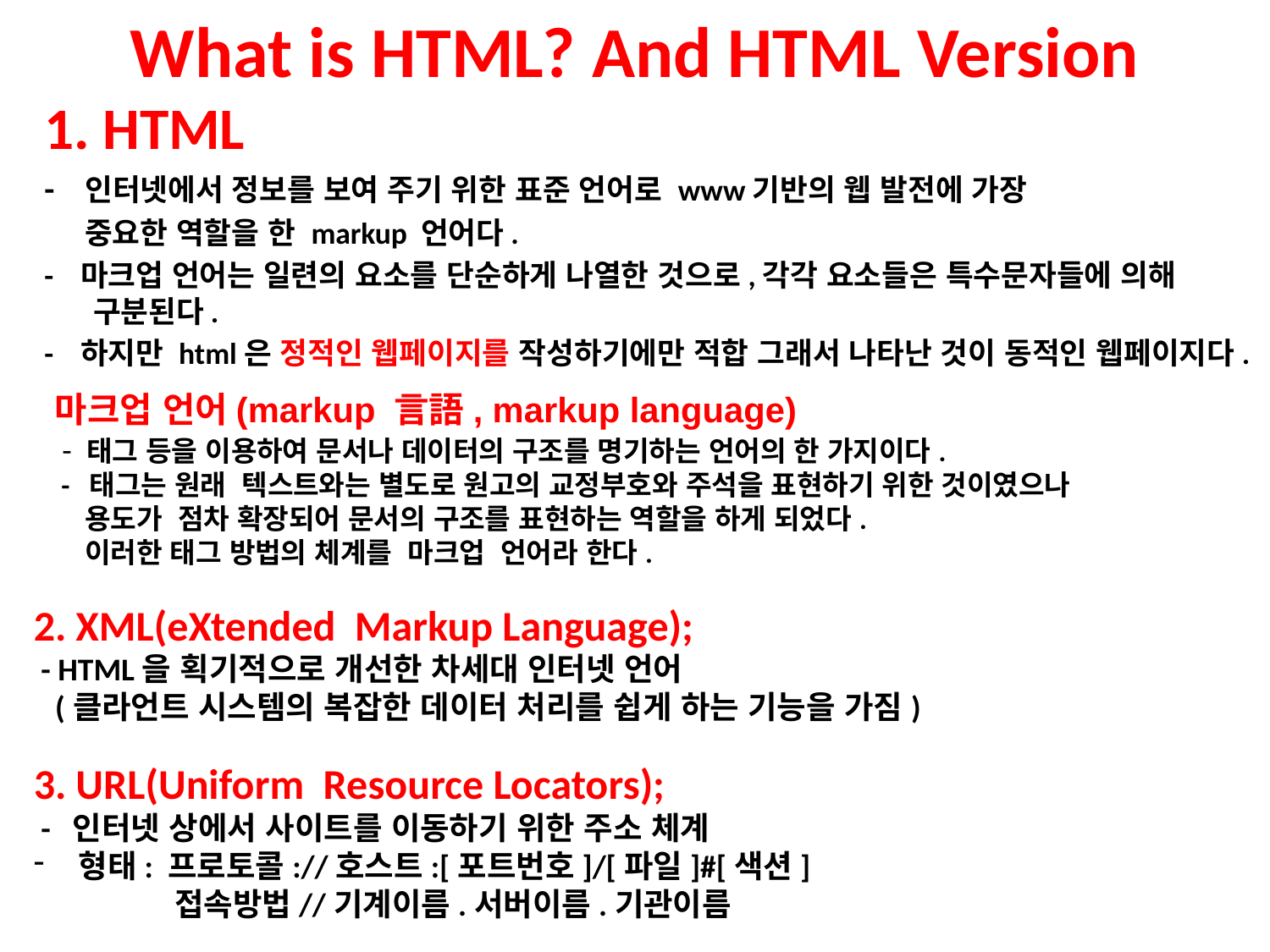

What is HTML? And HTML Version
1. HTML
-   인터넷에서 정보를 보여 주기 위한 표준 언어로 www기반의 웹 발전에 가장
    중요한 역할을 한 markup 언어다.
-   마크업 언어는 일련의 요소를 단순하게 나열한 것으로,각각 요소들은 특수문자들에 의해 구분된다.
-   하지만 html은 정적인 웹페이지를 작성하기에만 적합 그래서 나타난 것이 동적인 웹페이지다.
마크업 언어(markup 言語, markup language)
 - 태그 등을 이용하여 문서나 데이터의 구조를 명기하는 언어의 한 가지이다.
 -  태그는 원래  텍스트와는 별도로 원고의 교정부호와 주석을 표현하기 위한 것이였으나
   용도가  점차 확장되어 문서의 구조를 표현하는 역할을 하게 되었다.
   이러한 태그 방법의 체계를  마크업  언어라 한다.
2. XML(eXtended  Markup Language);
 - HTML을 획기적으로 개선한 차세대 인터넷 언어
   (클라언트 시스템의 복잡한 데이터 처리를 쉽게 하는 기능을 가짐)
3. URL(Uniform  Resource Locators);
 -  인터넷 상에서 사이트를 이동하기 위한 주소 체계
   형태: 프로토콜://호스트:[포트번호]/[파일]#[색션]
               접속방법//기계이름.서버이름.기관이름